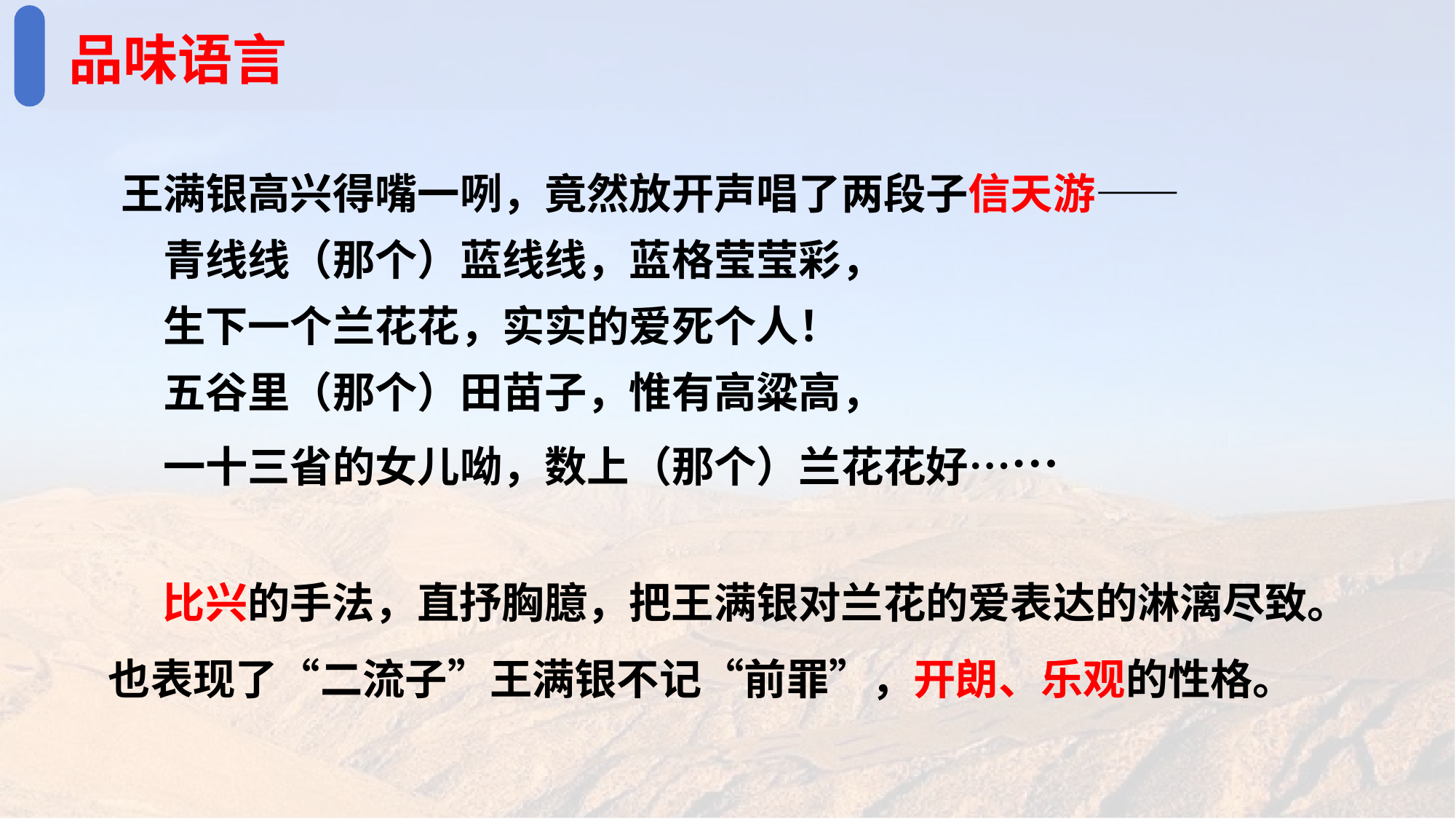

品味语言
王满银高兴得嘴一咧，竟然放开声唱了两段子信天游——
　青线线（那个）蓝线线，蓝格莹莹彩，
　生下一个兰花花，实实的爱死个人！
　五谷里（那个）田苗子，惟有高粱高，
　一十三省的女儿呦，数上（那个）兰花花好……
比兴的手法，直抒胸臆，把王满银对兰花的爱表达的淋漓尽致。也表现了“二流子”王满银不记“前罪”，开朗、乐观的性格。